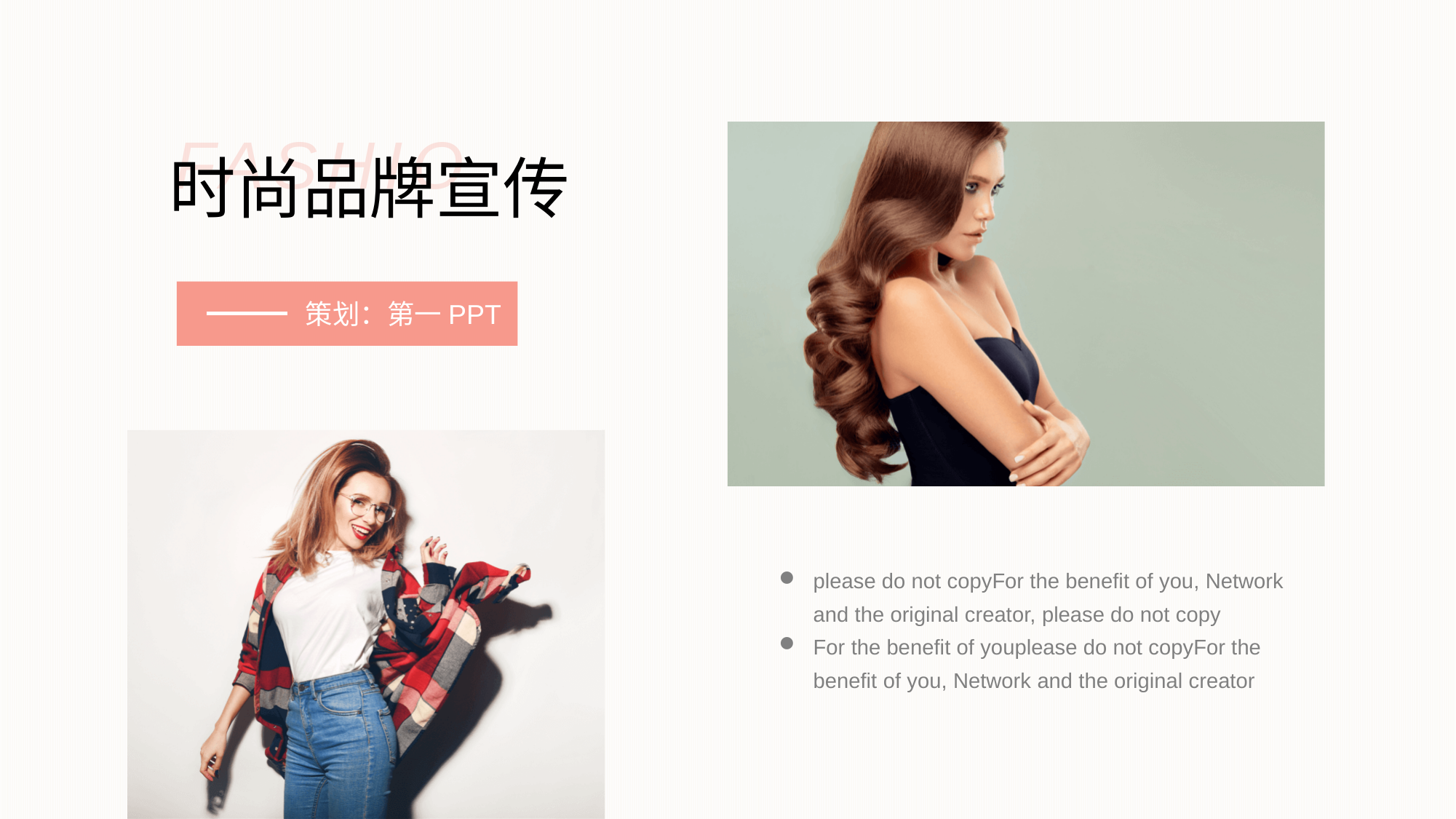

FASHION
时尚品牌宣传

策划：第一PPT

please do not copyFor the benefit of you, Network and the original creator, please do not copy
For the benefit of youplease do not copyFor the benefit of you, Network and the original creator